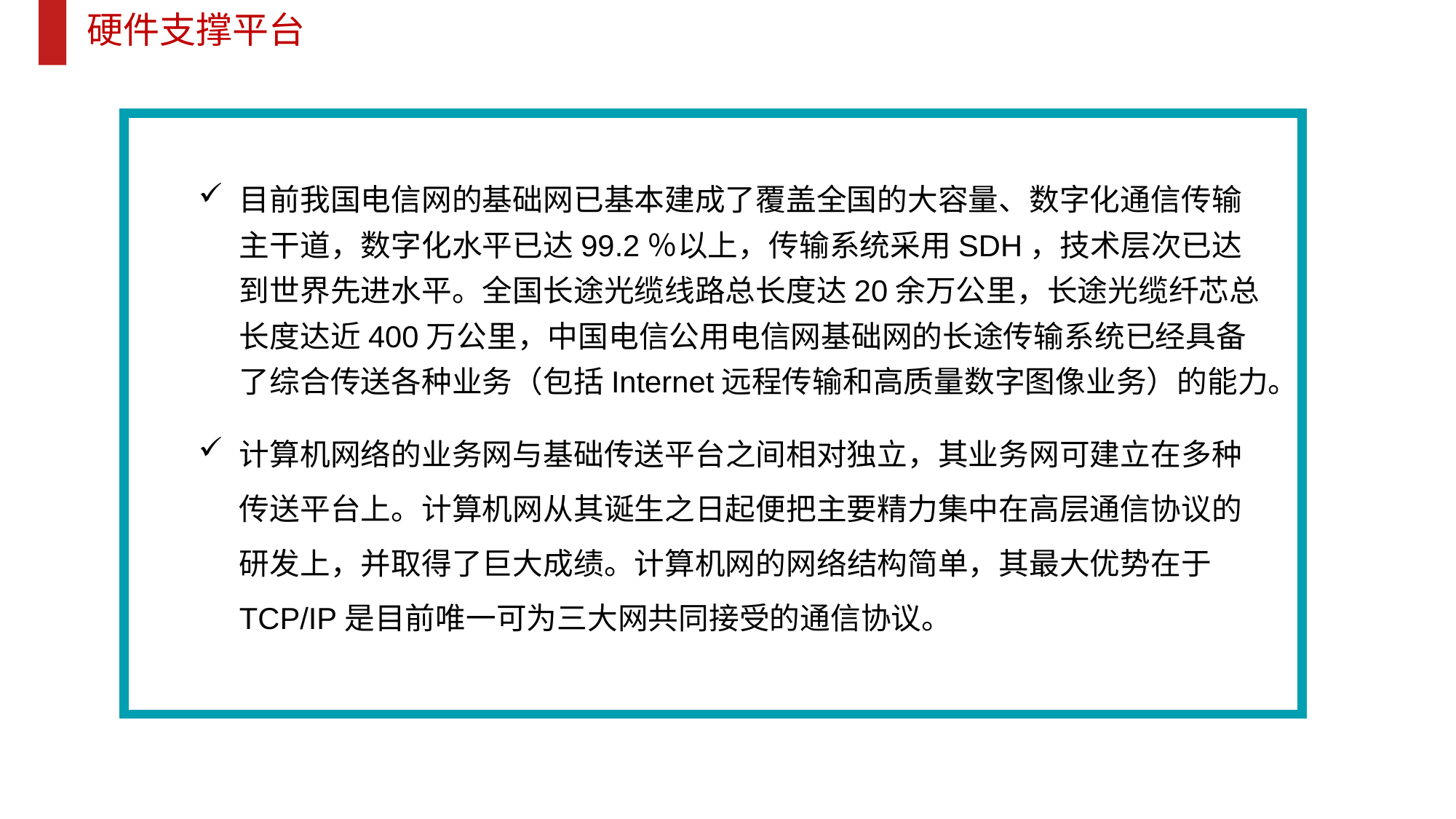

硬件支撑平台

目前我国电信网的基础网已基本建成了覆盖全国的大容量、数字化通信传输主干道，数字化水平已达99.2％以上，传输系统采用SDH，技术层次已达到世界先进水平。全国长途光缆线路总长度达20余万公里，长途光缆纤芯总长度达近400万公里，中国电信公用电信网基础网的长途传输系统已经具备了综合传送各种业务（包括Internet远程传输和高质量数字图像业务）的能力。
计算机网络的业务网与基础传送平台之间相对独立，其业务网可建立在多种传送平台上。计算机网从其诞生之日起便把主要精力集中在高层通信协议的研发上，并取得了巨大成绩。计算机网的网络结构简单，其最大优势在于TCP/IP是目前唯一可为三大网共同接受的通信协议。